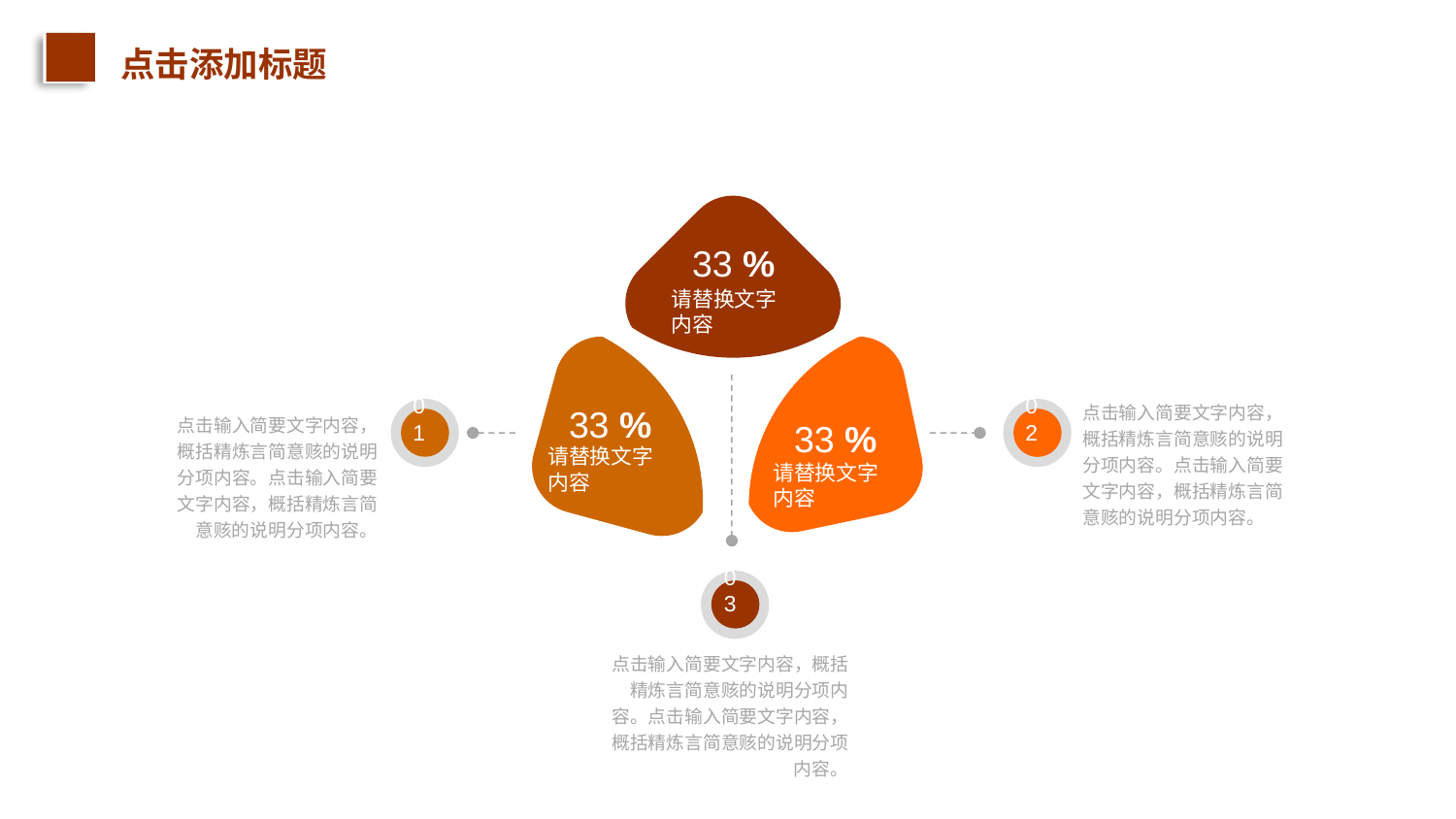

点击添加标题

33 %
请替换文字内容

33 %
01
02
33 %
点击输入简要文字内容，概括精炼言简意赅的说明分项内容。点击输入简要文字内容，概括精炼言简意赅的说明分项内容。

点击输入简要文字内容，概括精炼言简意赅的说明分项内容。点击输入简要文字内容，概括精炼言简意赅的说明分项内容。

请替换文字内容
请替换文字内容

03
点击输入简要文字内容，概括精炼言简意赅的说明分项内容。点击输入简要文字内容，概括精炼言简意赅的说明分项内容。